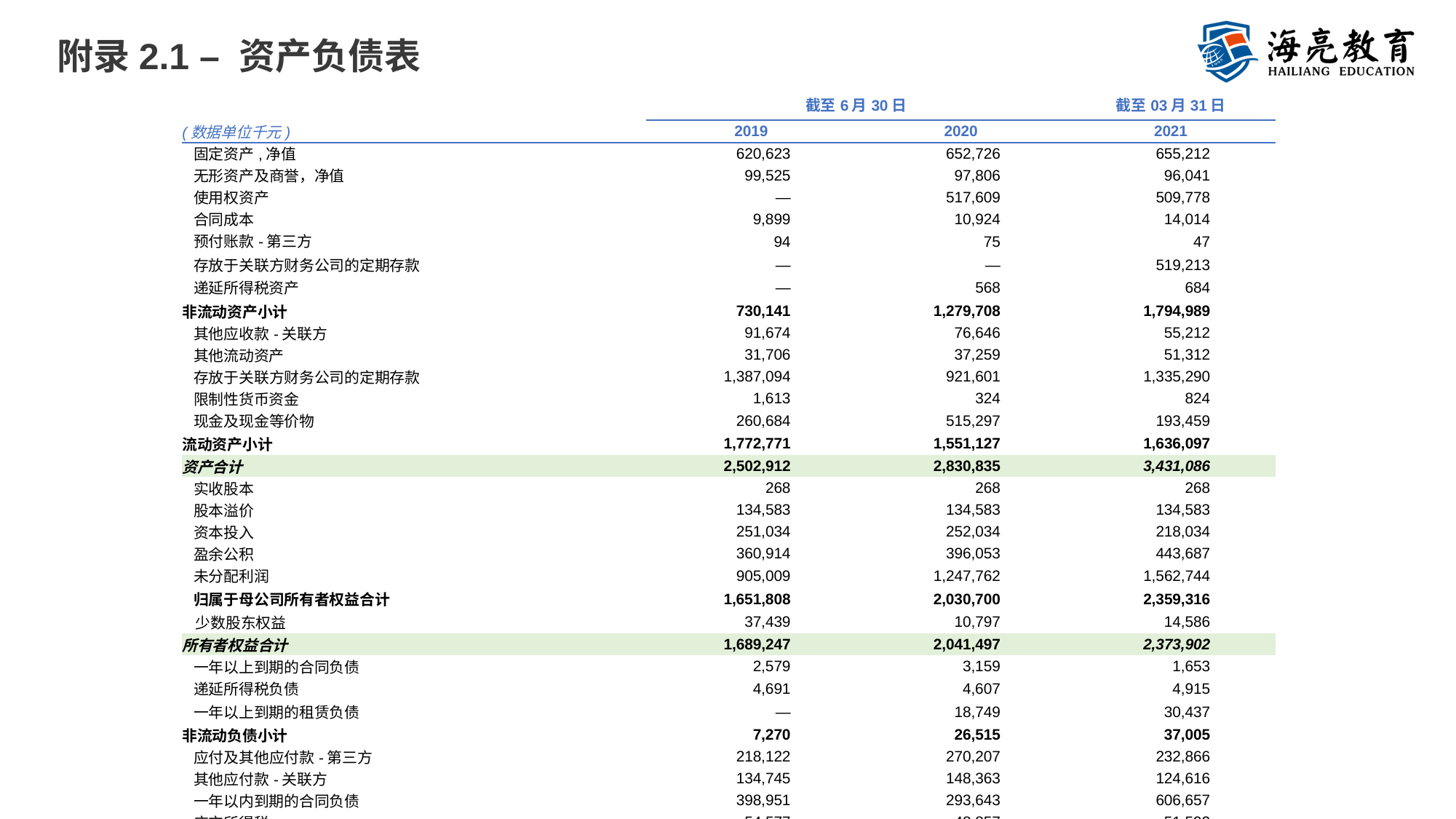

# 附录2.1 – 资产负债表
|  | 截至6月30日 |  | 截至03月31日 |
| --- | --- | --- | --- |
| (数据单位千元) | 2019 | 2020 | 2021 |
| 固定资产,净值 | 620,623 | 652,726 | 655,212 |
| 无形资产及商誉，净值 | 99,525 | 97,806 | 96,041 |
| 使用权资产 | — | 517,609 | 509,778 |
| 合同成本 | 9,899 | 10,924 | 14,014 |
| 预付账款-第三方 | 94 | 75 | 47 |
| 存放于关联方财务公司的定期存款 | — | — | 519,213 |
| 递延所得税资产 | — | 568 | 684 |
| 非流动资产小计 | 730,141 | 1,279,708 | 1,794,989 |
| 其他应收款-关联方 | 91,674 | 76,646 | 55,212 |
| 其他流动资产 | 31,706 | 37,259 | 51,312 |
| 存放于关联方财务公司的定期存款 | 1,387,094 | 921,601 | 1,335,290 |
| 限制性货币资金 | 1,613 | 324 | 824 |
| 现金及现金等价物 | 260,684 | 515,297 | 193,459 |
| 流动资产小计 | 1,772,771 | 1,551,127 | 1,636,097 |
| 资产合计 | 2,502,912 | 2,830,835 | 3,431,086 |
| 实收股本 | 268 | 268 | 268 |
| 股本溢价 | 134,583 | 134,583 | 134,583 |
| 资本投入 | 251,034 | 252,034 | 218,034 |
| 盈余公积 | 360,914 | 396,053 | 443,687 |
| 未分配利润 | 905,009 | 1,247,762 | 1,562,744 |
| 归属于母公司所有者权益合计 | 1,651,808 | 2,030,700 | 2,359,316 |
| 少数股东权益 | 37,439 | 10,797 | 14,586 |
| 所有者权益合计 | 1,689,247 | 2,041,497 | 2,373,902 |
| 一年以上到期的合同负债 | 2,579 | 3,159 | 1,653 |
| 递延所得税负债 | 4,691 | 4,607 | 4,915 |
| 一年以上到期的租赁负债 | — | 18,749 | 30,437 |
| 非流动负债小计 | 7,270 | 26,515 | 37,005 |
| 应付及其他应付款-第三方 | 218,122 | 270,207 | 232,866 |
| 其他应付款-关联方 | 134,745 | 148,363 | 124,616 |
| 一年以内到期的合同负债 | 398,951 | 293,643 | 606,657 |
| 应交所得税 | 54,577 | 48,857 | 51,592 |
| 一年以内到期的租赁负债 | — | 1,753 | 4,448 |
| 流动负债小计 | 806,395 | 762,823 | 1,020,179 |
| 负债合计 | 813,665 | 789,338 | 1,057,184 |
| 负债和所有者权益合计 | 2,502,912 | 2,830,835 | 3,431,086 |